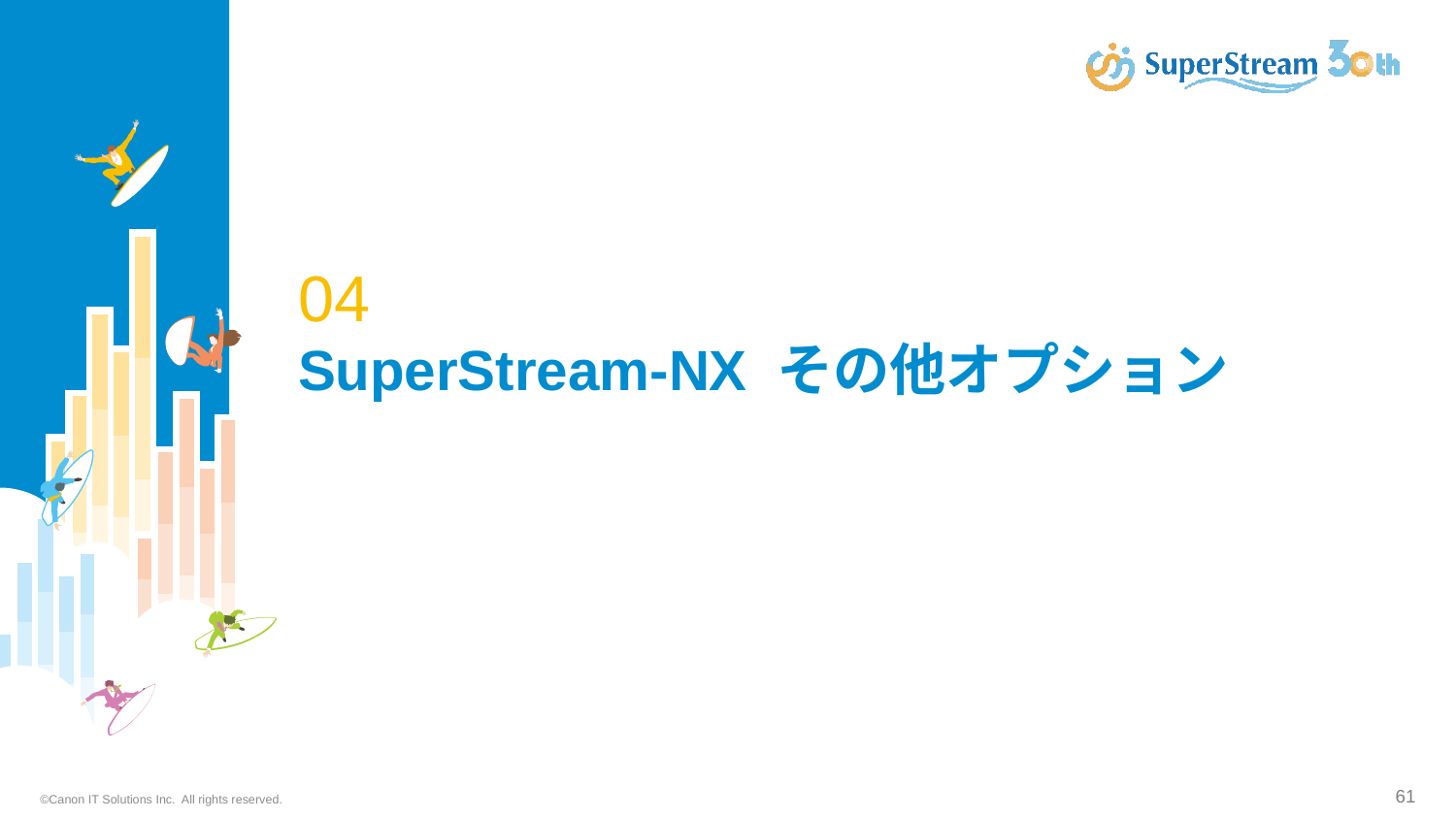

# 04 SuperStream-NX その他オプション
©Canon IT Solutions Inc.  All rights reserved.
61